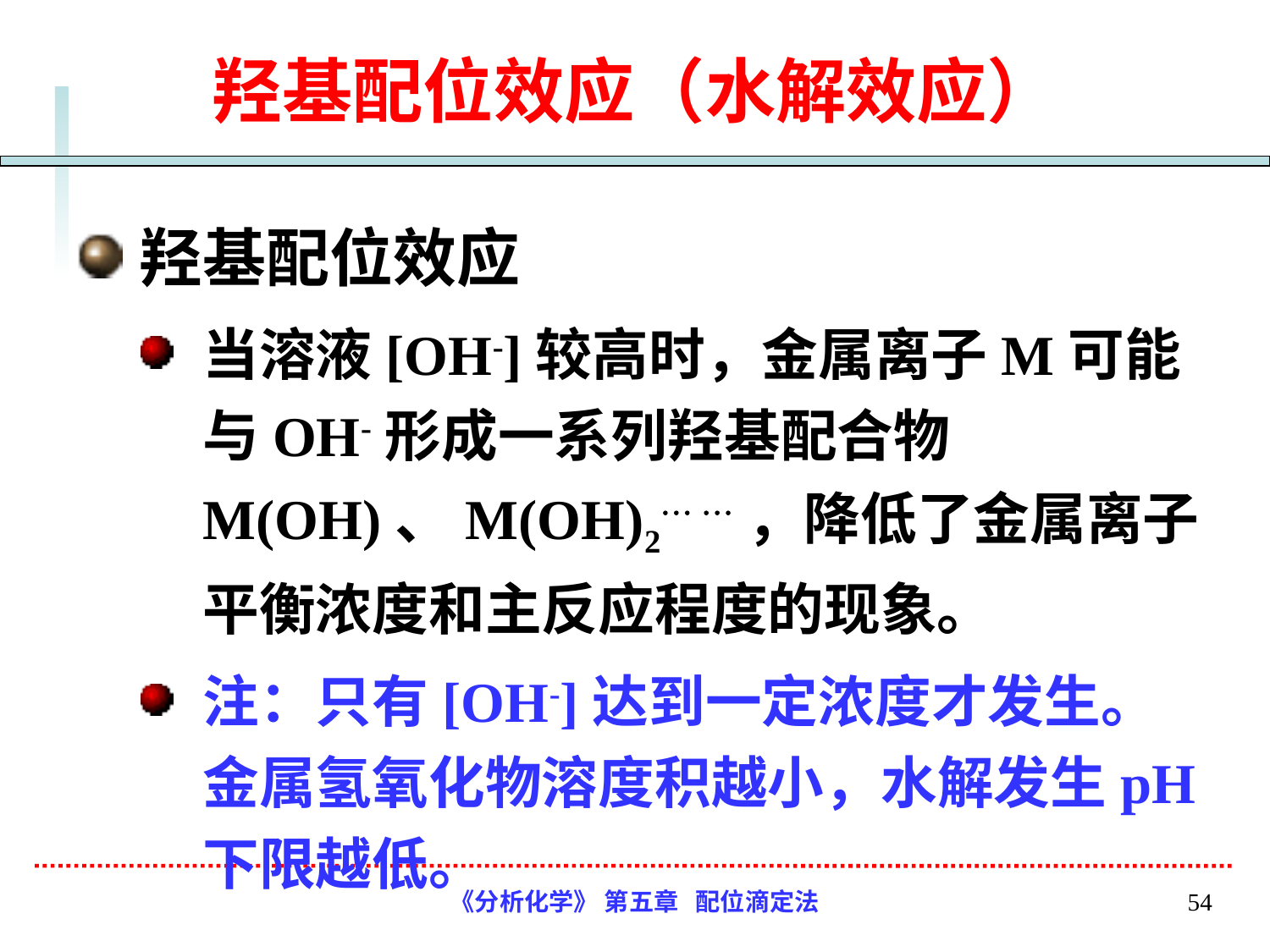

# 羟基配位效应（水解效应）
羟基配位效应
当溶液[OH-]较高时，金属离子M可能与OH-形成一系列羟基配合物M(OH)、M(OH)2… …，降低了金属离子平衡浓度和主反应程度的现象。
注：只有[OH-]达到一定浓度才发生。金属氢氧化物溶度积越小，水解发生pH下限越低。
《分析化学》 第五章   配位滴定法
54